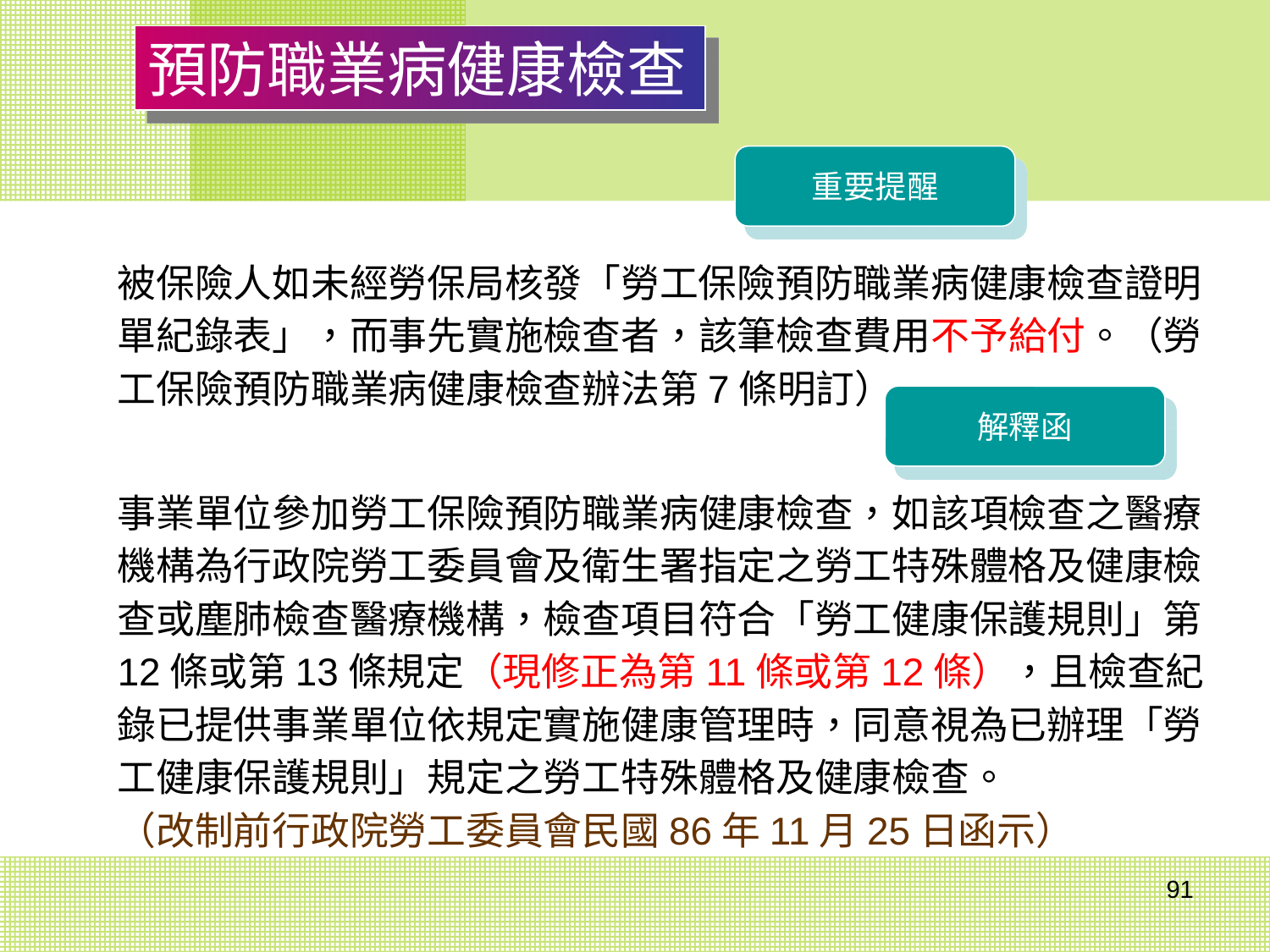

預防職業病健康檢查
重要提醒
被保險人如未經勞保局核發「勞工保險預防職業病健康檢查證明單紀錄表」，而事先實施檢查者，該筆檢查費用不予給付。（勞工保險預防職業病健康檢查辦法第7條明訂）
解釋函
事業單位參加勞工保險預防職業病健康檢查，如該項檢查之醫療機構為行政院勞工委員會及衛生署指定之勞工特殊體格及健康檢查或塵肺檢查醫療機構，檢查項目符合「勞工健康保護規則」第12條或第13條規定（現修正為第11條或第12條），且檢查紀錄已提供事業單位依規定實施健康管理時，同意視為已辦理「勞工健康保護規則」規定之勞工特殊體格及健康檢查。
（改制前行政院勞工委員會民國86年11月25日函示）
91